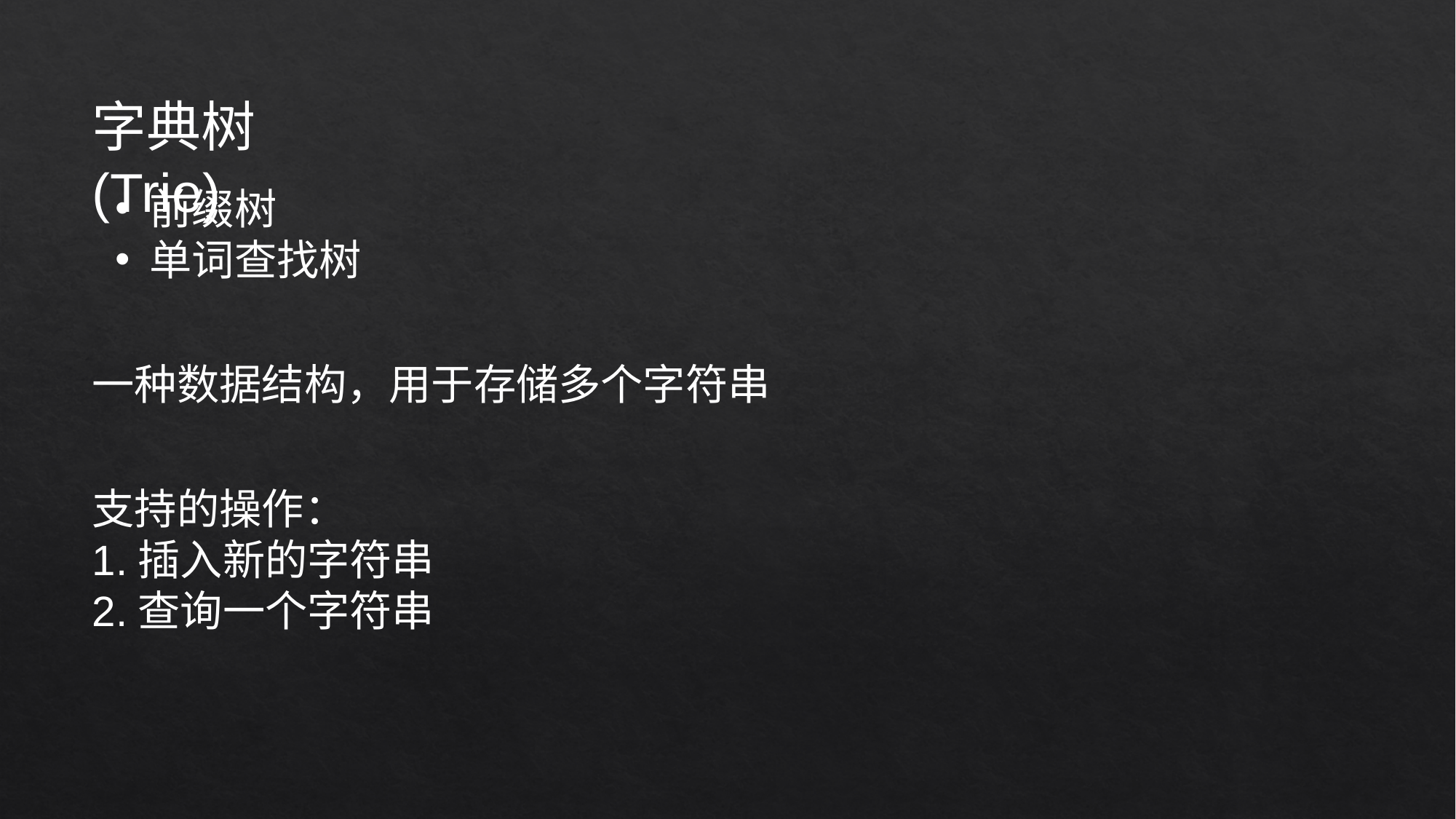

字典树(Trie)
前缀树
单词查找树
一种数据结构，用于存储多个字符串
支持的操作：
1.插入新的字符串
2.查询一个字符串